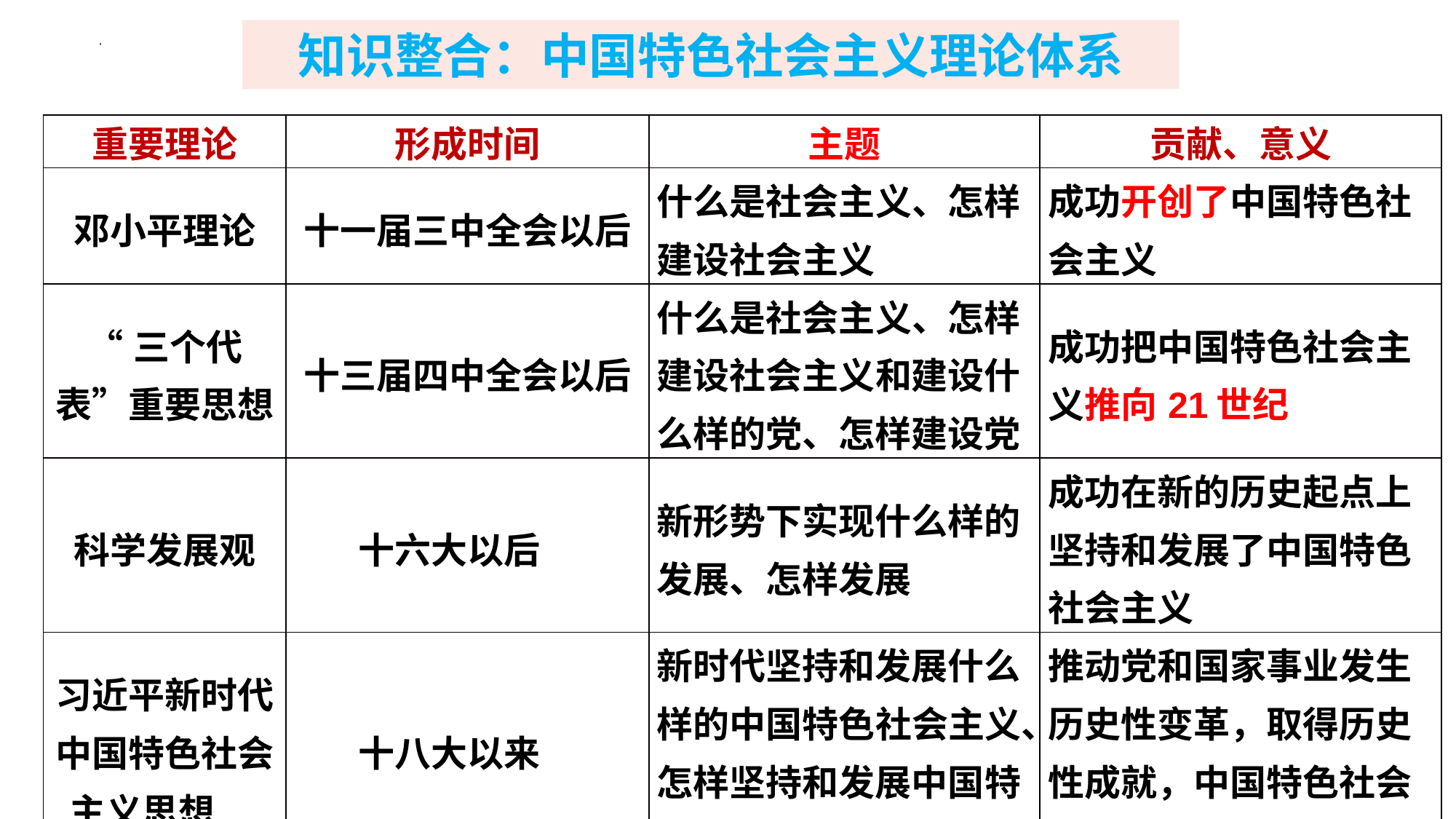

知识整合：中国特色社会主义理论体系
| 重要理论 | 形成时间 | 主题 | 贡献、意义 |
| --- | --- | --- | --- |
| 邓小平理论 | 十一届三中全会以后 | 什么是社会主义、怎样建设社会主义 | 成功开创了中国特色社会主义 |
| “三个代表”重要思想 | 十三届四中全会以后 | 什么是社会主义、怎样建设社会主义和建设什么样的党、怎样建设党 | 成功把中国特色社会主义推向21世纪 |
| 科学发展观 | 十六大以后 | 新形势下实现什么样的发展、怎样发展 | 成功在新的历史起点上坚持和发展了中国特色社会主义 |
| 习近平新时代中国特色社会主义思想 | 十八大以来 | 新时代坚持和发展什么样的中国特色社会主义、怎样坚持和发展中国特色社会主义 | 推动党和国家事业发生历史性变革，取得历史性成就，中国特色社会主义进入新时代 |